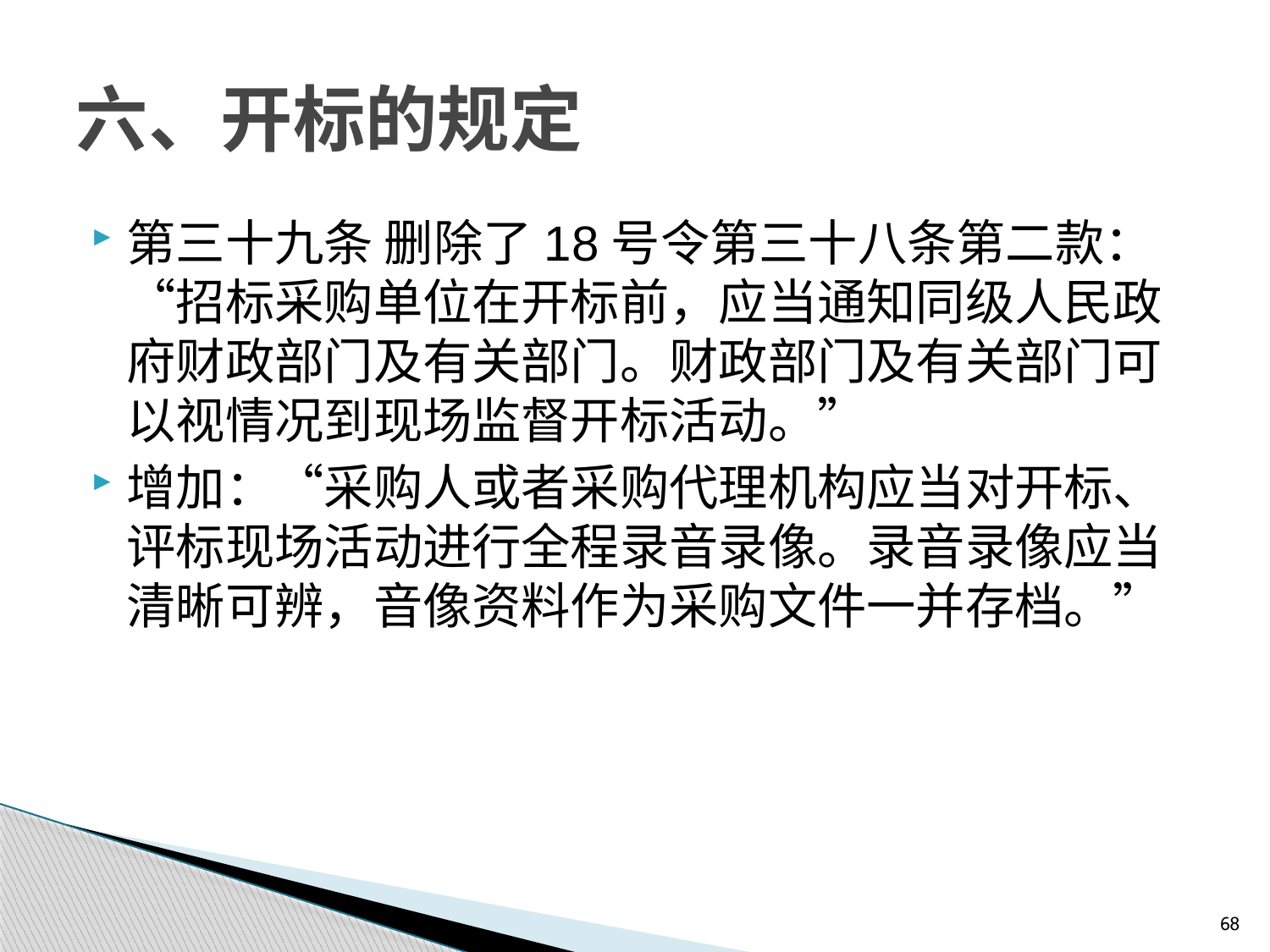

# 六、开标的规定
第三十九条 删除了18号令第三十八条第二款：“招标采购单位在开标前，应当通知同级人民政府财政部门及有关部门。财政部门及有关部门可以视情况到现场监督开标活动。”
增加：“采购人或者采购代理机构应当对开标、评标现场活动进行全程录音录像。录音录像应当清晰可辨，音像资料作为采购文件一并存档。”
68